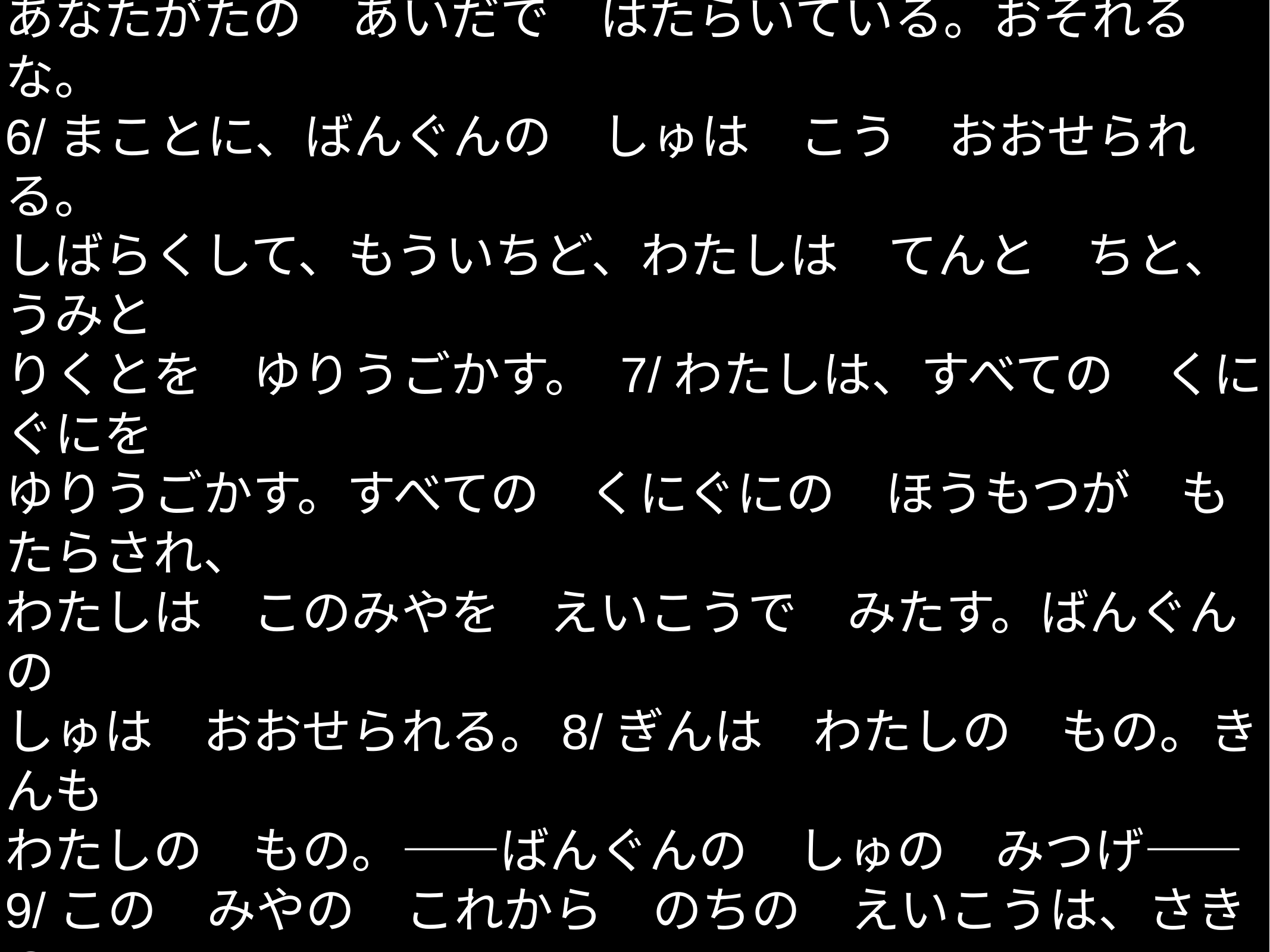

# ハガイ2:5～9 5/あなたがたが　エジプトから　でて　きたとき、わたしが　 あなたがたと　むすんだ　やくそくにより、わたしの　れいが　 あなたがたの　あいだで　はたらいている。おそれるな。 6/まことに、ばんぐんの　しゅは　こう　おおせられる。 しばらくして、もういちど、わたしは　てんと　ちと、うみと　 りくとを　ゆりうごかす。 7/わたしは、すべての　くにぐにを　 ゆりうごかす。すべての　くにぐにの　ほうもつが　もたらされ、 わたしは　このみやを　えいこうで　みたす。ばんぐんの　 しゅは　おおせられる。8/ぎんは　わたしの　もの。きんも　 わたしの　もの。――ばんぐんの　しゅの　みつげ―― 9/この　みやの　これから　のちの　えいこうは、さきの　 ものより　まさろう。ばんぐんの　しゅは　おおせられる。 わたしは　また、このところに　へいわを　あたえる。 ――ばんぐんの　しゅの　みつげ――」